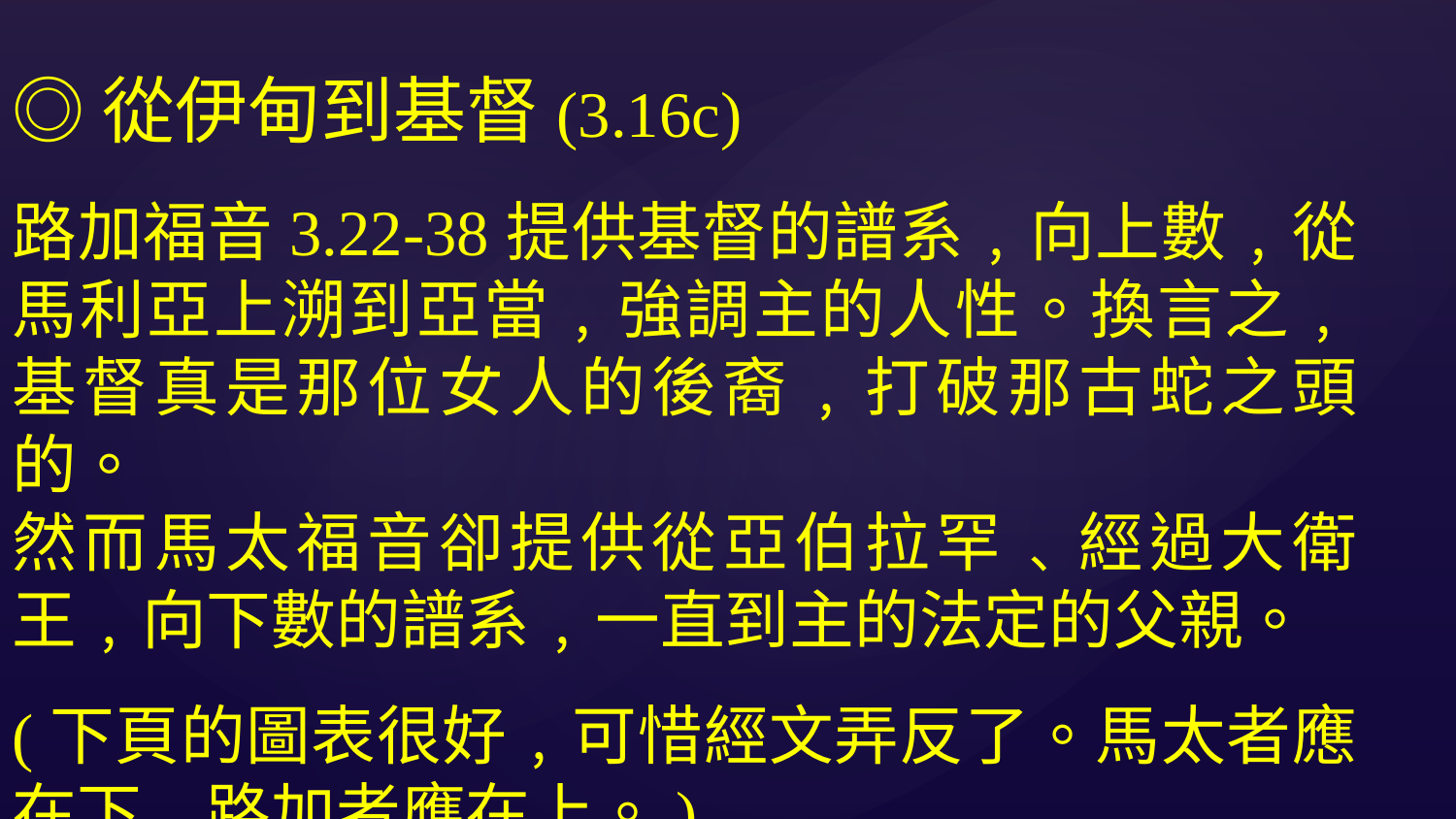

◎從伊甸到基督(3.16c)

路加福音3.22-38提供基督的譜系﹐向上數﹐從馬利亞上溯到亞當﹐強調主的人性。換言之﹐基督真是那位女人的後裔﹐打破那古蛇之頭的。
然而馬太福音卻提供從亞伯拉罕﹑經過大衛王﹐向下數的譜系﹐一直到主的法定的父親。

(下頁的圖表很好﹐可惜經文弄反了。馬太者應在下﹐路加者應在上。)